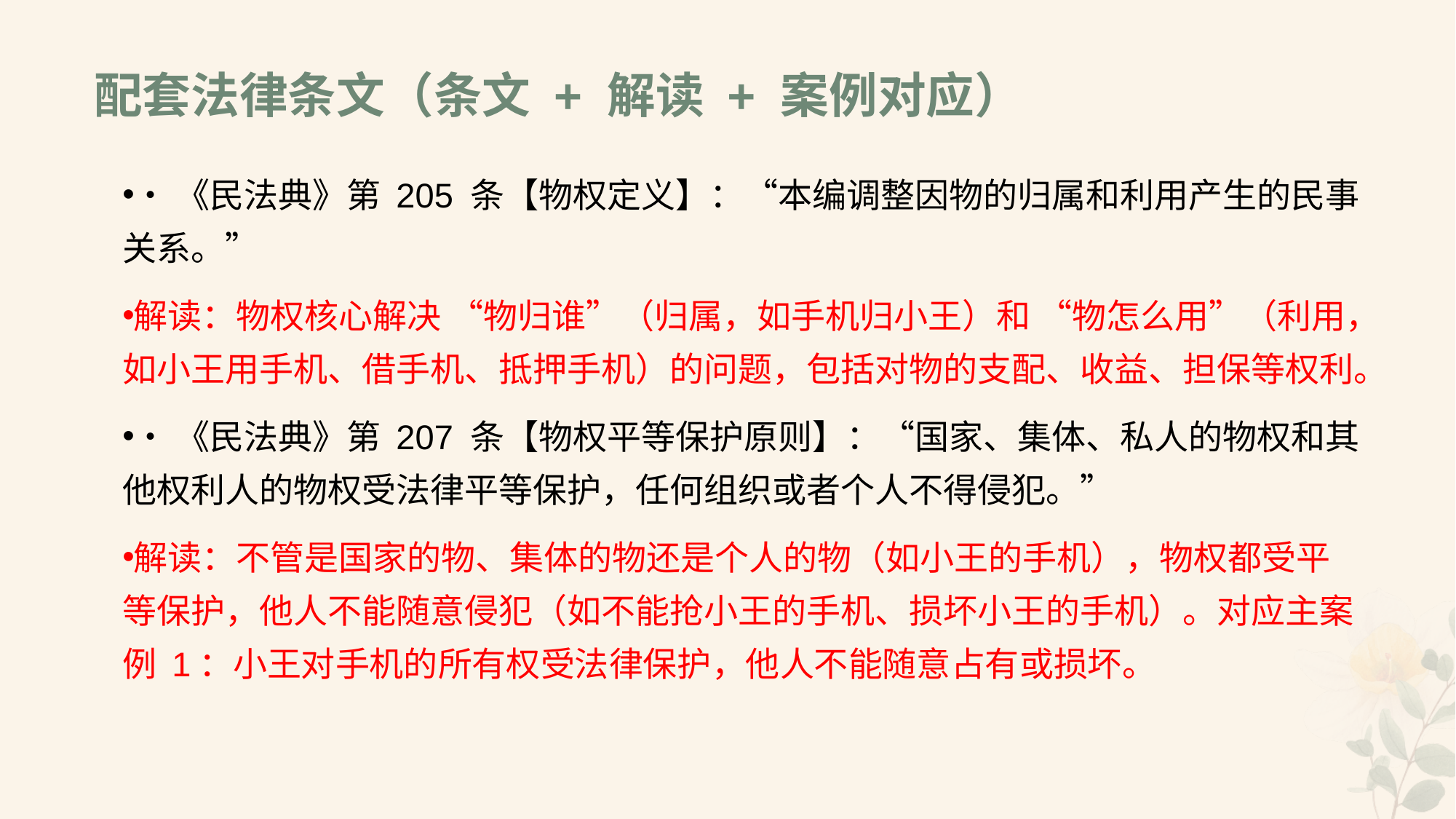

# 配套法律条文（条文 + 解读 + 案例对应）
•《民法典》第 205 条【物权定义】：“本编调整因物的归属和利用产生的民事关系。”
解读：物权核心解决 “物归谁”（归属，如手机归小王）和 “物怎么用”（利用，如小王用手机、借手机、抵押手机）的问题，包括对物的支配、收益、担保等权利。
•《民法典》第 207 条【物权平等保护原则】：“国家、集体、私人的物权和其他权利人的物权受法律平等保护，任何组织或者个人不得侵犯。”
解读：不管是国家的物、集体的物还是个人的物（如小王的手机），物权都受平等保护，他人不能随意侵犯（如不能抢小王的手机、损坏小王的手机）。对应主案例 1：小王对手机的所有权受法律保护，他人不能随意占有或损坏。